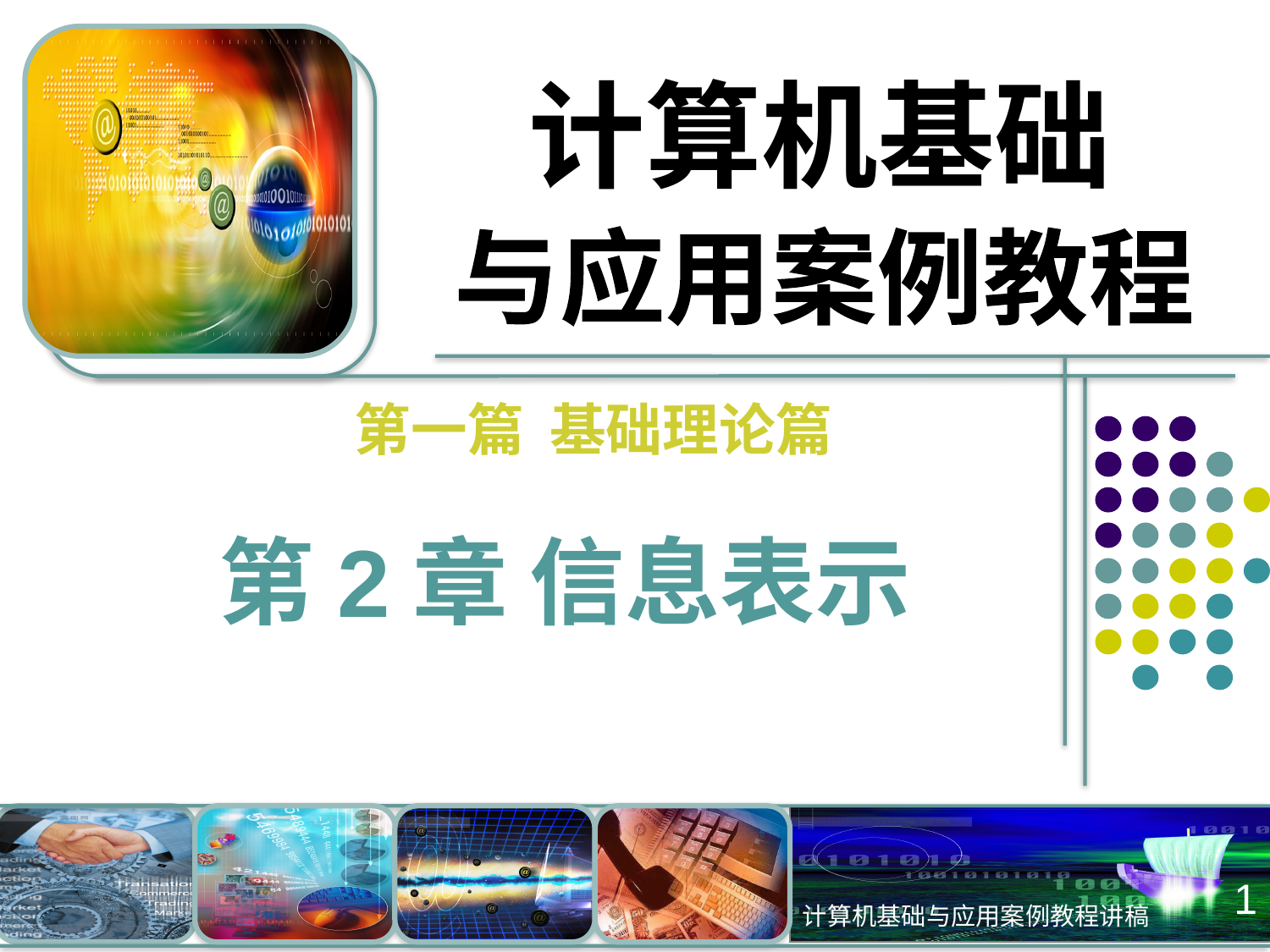

计算机基础
与应用案例教程
第一篇  基础理论篇
第2章 信息表示
1